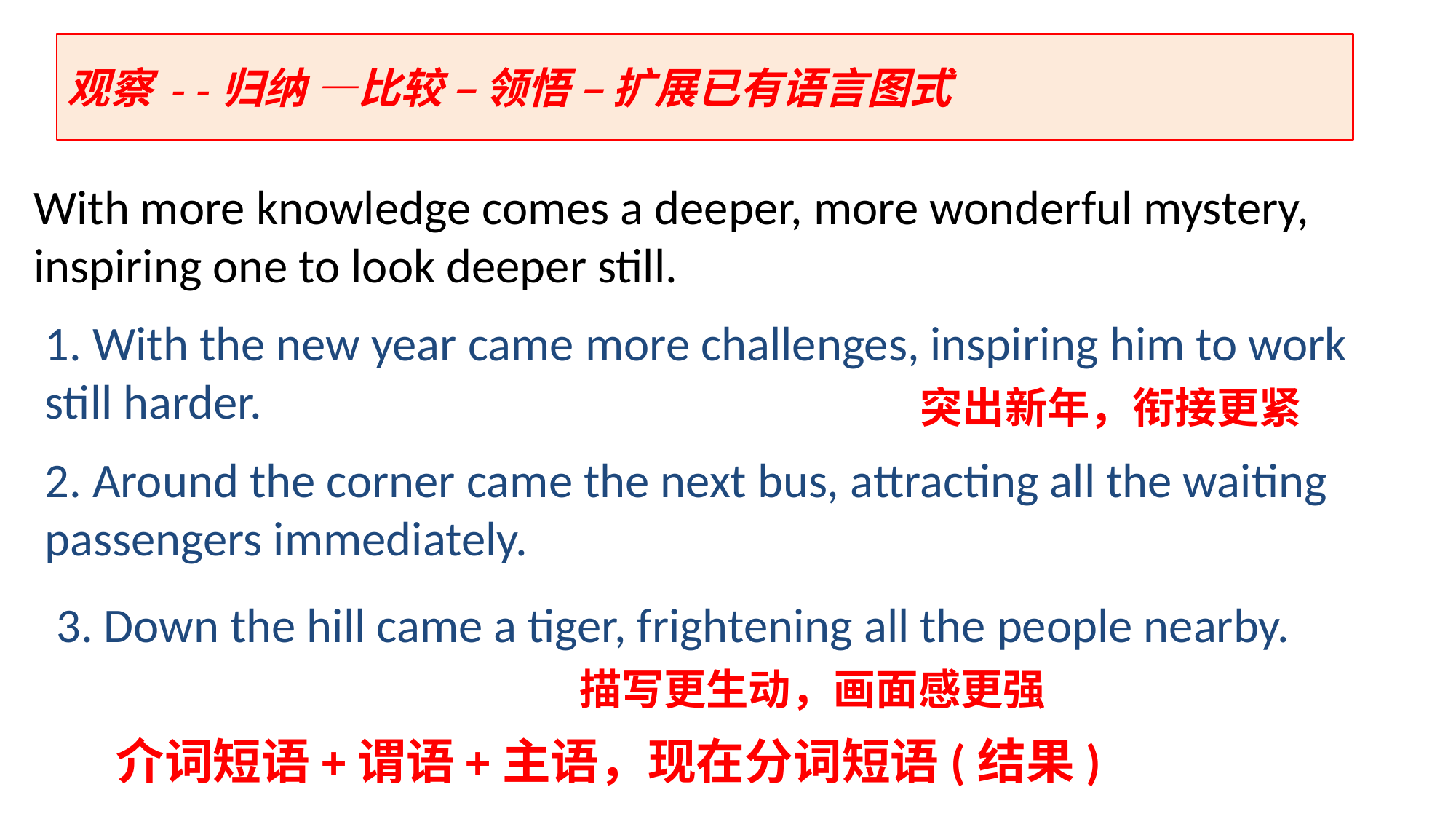

观察 - -归纳 —比较 – 领悟 – 扩展已有语言图式
With more knowledge comes a deeper, more wonderful mystery, inspiring one to look deeper still.
1. With the new year came more challenges, inspiring him to work still harder.
突出新年，衔接更紧
2. Around the corner came the next bus, attracting all the waiting passengers immediately.
3. Down the hill came a tiger, frightening all the people nearby.
描写更生动，画面感更强
介词短语+谓语+主语，现在分词短语(结果)